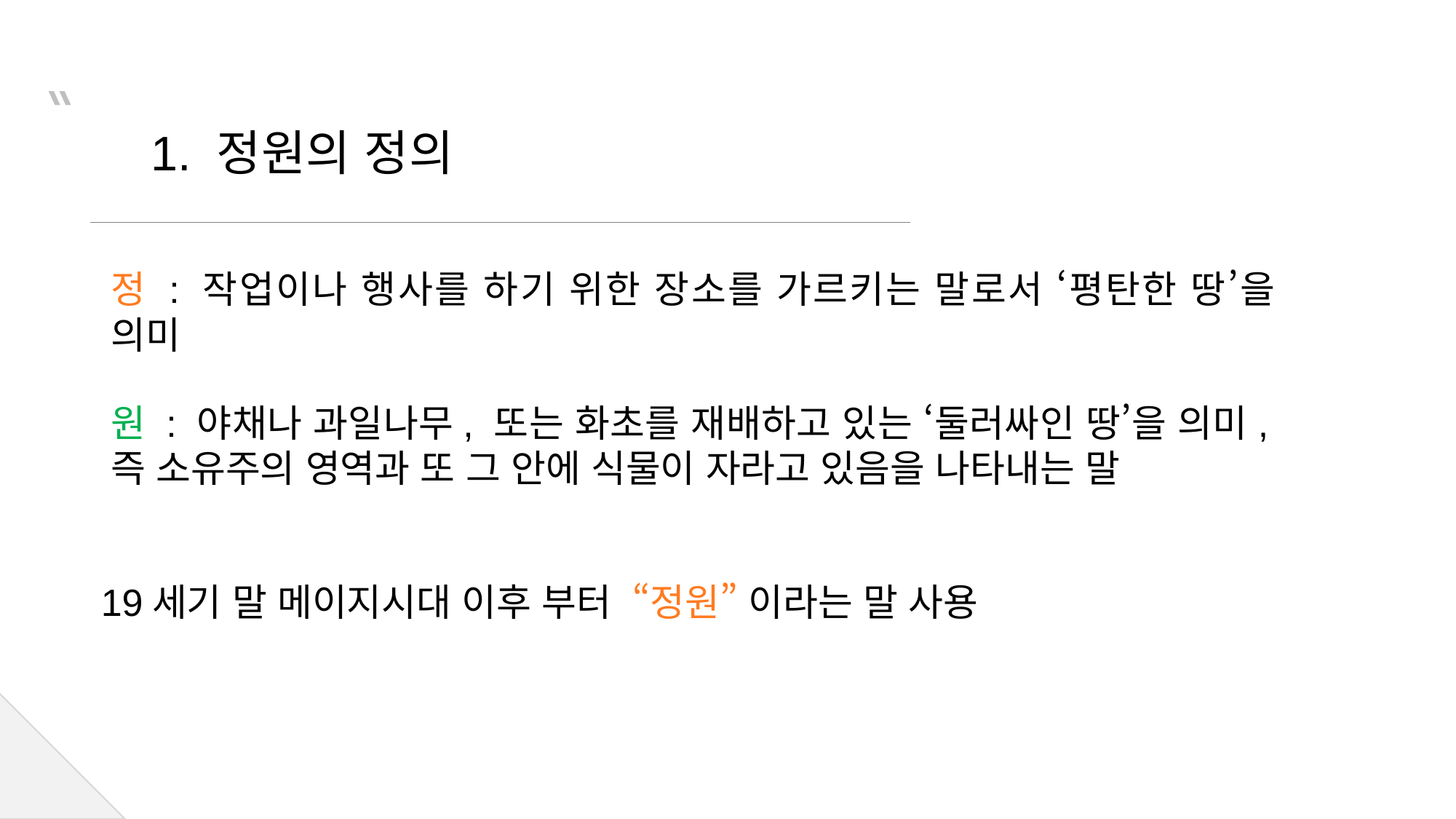

“
    1. 정원의 정의

정 : 작업이나 행사를 하기 위한 장소를 가르키는 말로서 ‘평탄한 땅’을 의미

원 : 야채나 과일나무, 또는 화초를 재배하고 있는 ‘둘러싸인 땅’을 의미, 즉 소유주의 영역과 또 그 안에 식물이 자라고 있음을 나타내는 말

19세기 말 메이지시대 이후 부터  “정원” 이라는 말 사용